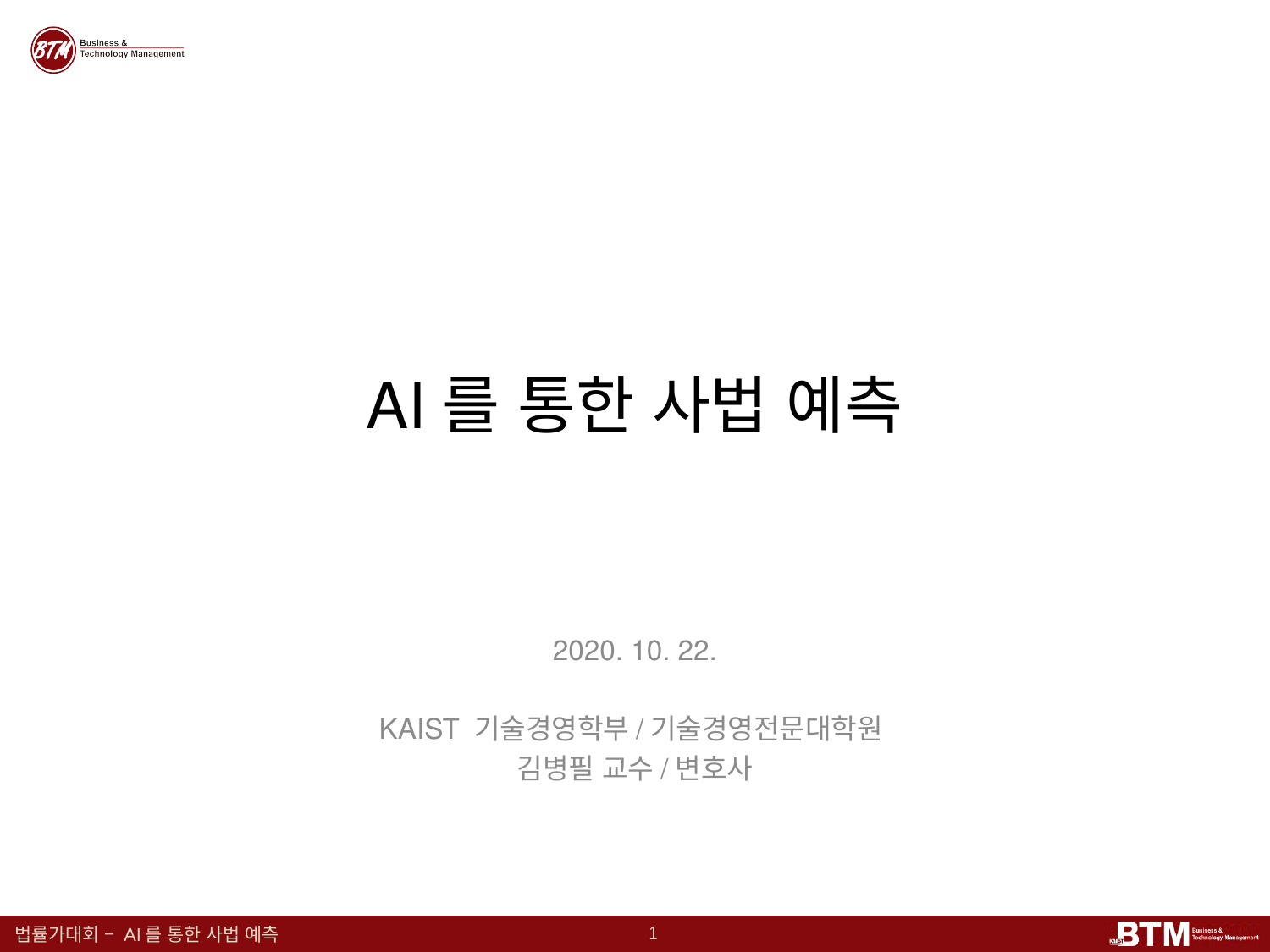

# AI를 통한 사법 예측
2020. 10. 22.

KAIST 기술경영학부/기술경영전문대학원
김병필 교수/변호사